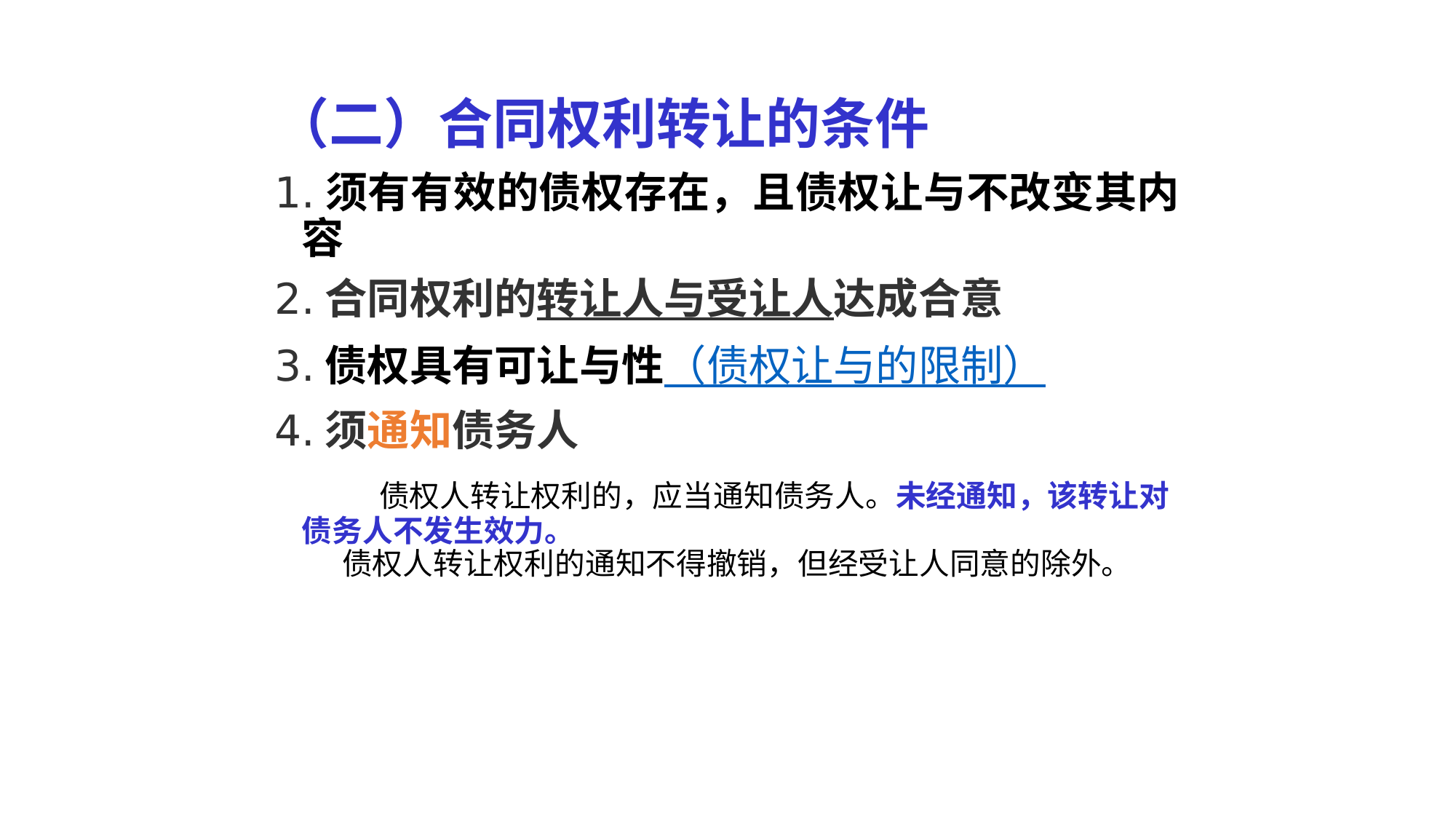

（二）合同权利转让的条件
1.须有有效的债权存在，且债权让与不改变其内容
2.合同权利的转让人与受让人达成合意
3.债权具有可让与性（债权让与的限制）
4.须通知债务人
          债权人转让权利的，应当通知债务人。未经通知，该转让对债务人不发生效力。
      债权人转让权利的通知不得撤销，但经受让人同意的除外。